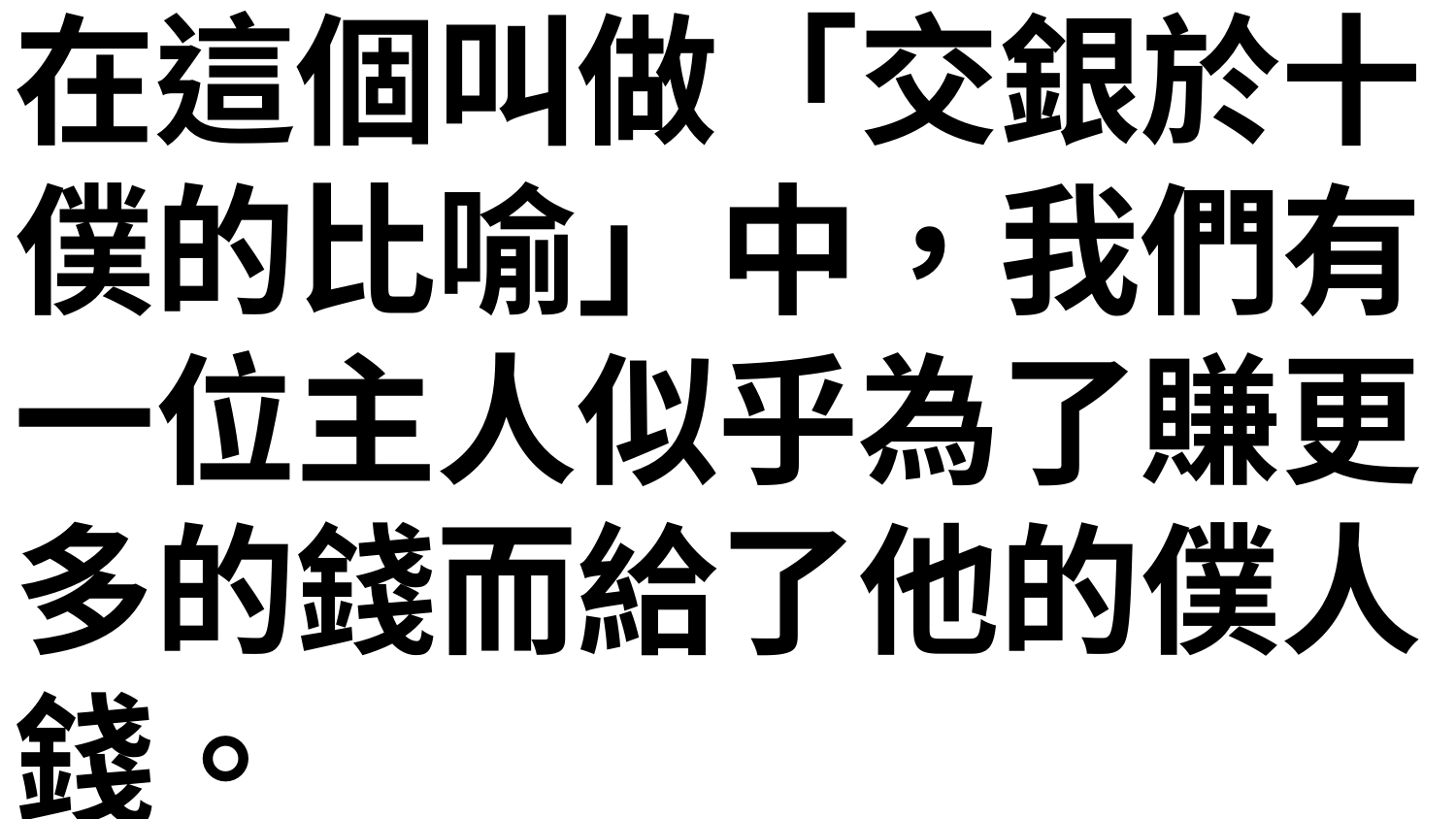

在這個叫做「交銀於十僕的比喻」中，我們有一位主人似乎為了賺更多的錢而給了他的僕人錢。